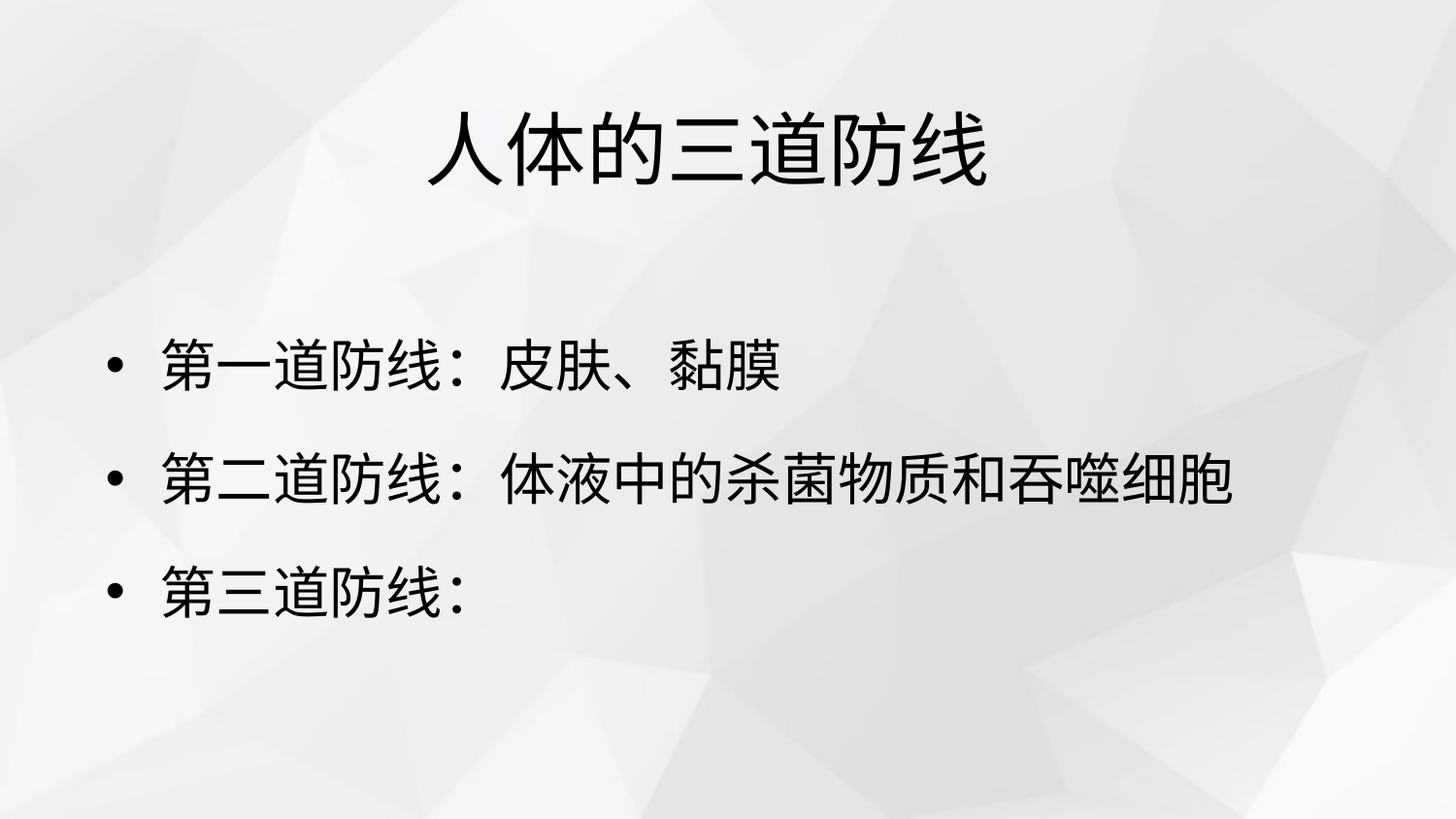

# 人体的三道防线
第一道防线：皮肤、黏膜
第二道防线：体液中的杀菌物质和吞噬细胞
第三道防线：